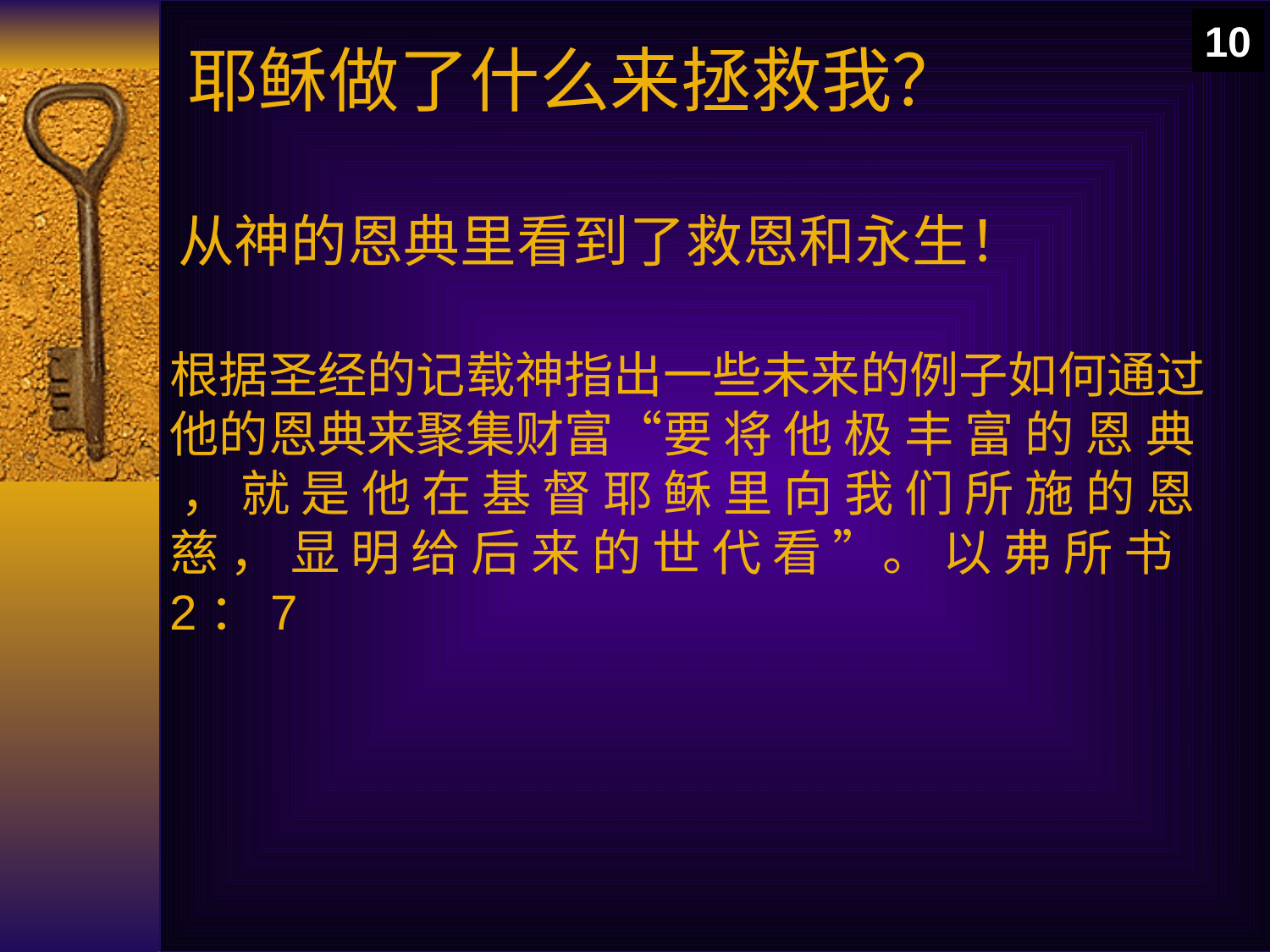

10
# 耶稣做了什么来拯救我？
从神的恩典里看到了救恩和永生！
根据圣经的记载神指出一些未来的例子如何通过他的恩典来聚集财富“要 将 他 极 丰 富 的 恩 典 ， 就 是 他 在 基 督 耶 稣 里 向 我 们 所 施 的 恩 慈 ， 显 明 给 后 来 的 世 代 看 ”。 以 弗 所 书 2：7